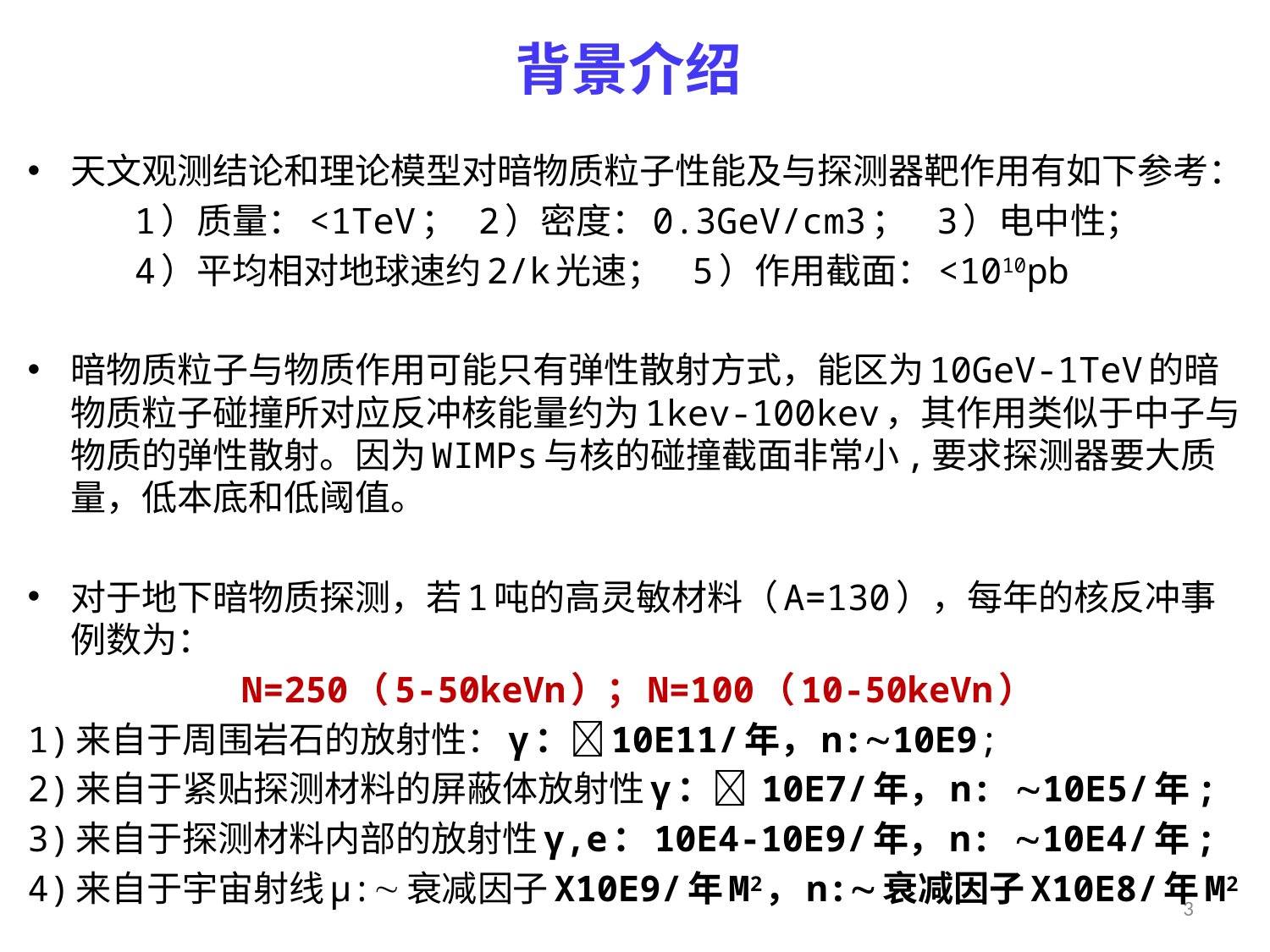

# 背景介绍
天文观测结论和理论模型对暗物质粒子性能及与探测器靶作用有如下参考：
     1）质量：<1TeV；  2）密度：0.3GeV/cm3；   3）电中性；
     4）平均相对地球速约2/k光速；   5）作用截面：<1010pb

暗物质粒子与物质作用可能只有弹性散射方式，能区为10GeV-1TeV的暗物质粒子碰撞所对应反冲核能量约为1kev-100kev，其作用类似于中子与物质的弹性散射。因为WIMPs与核的碰撞截面非常小,要求探测器要大质量，低本底和低阈值。

对于地下暗物质探测，若1吨的高灵敏材料（A=130），每年的核反冲事例数为：
          N=250（5-50keVn）；N=100（10-50keVn）
1)来自于周围岩石的放射性：γ：∼10E11/年，n:∼10E9;
2)来自于紧贴探测材料的屏蔽体放射性γ：∼ 10E7/年，n: ∼10E5/年;
3)来自于探测材料内部的放射性γ,e：10E4-10E9/年，n: ∼10E4/年;
4)来自于宇宙射线µ:∼衰减因子X10E9/年M2，n:∼衰减因子X10E8/年M2

3